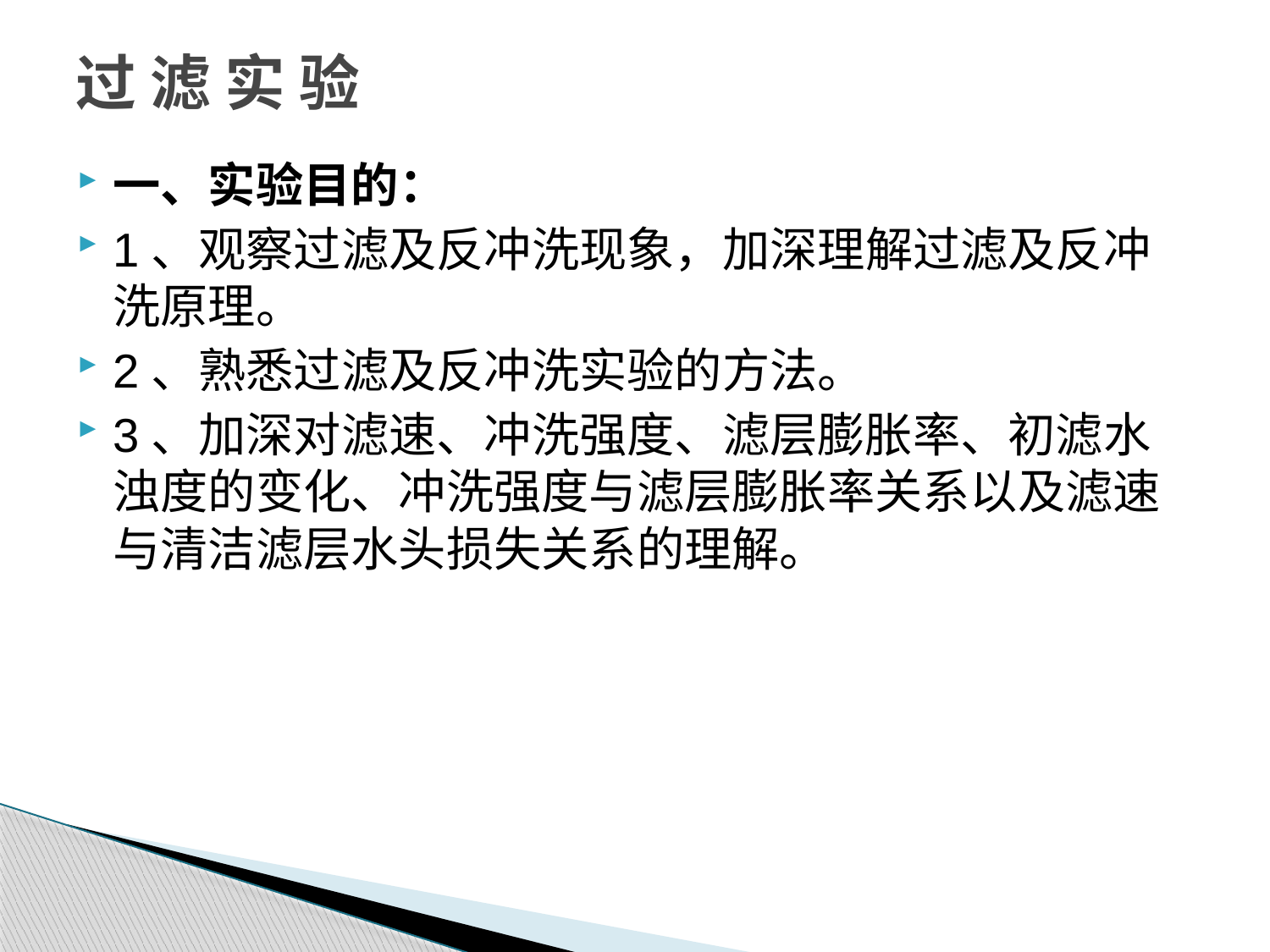

# 过 滤 实 验
一、实验目的：
1、观察过滤及反冲洗现象，加深理解过滤及反冲洗原理。
2、熟悉过滤及反冲洗实验的方法。
3、加深对滤速、冲洗强度、滤层膨胀率、初滤水浊度的变化、冲洗强度与滤层膨胀率关系以及滤速与清洁滤层水头损失关系的理解。